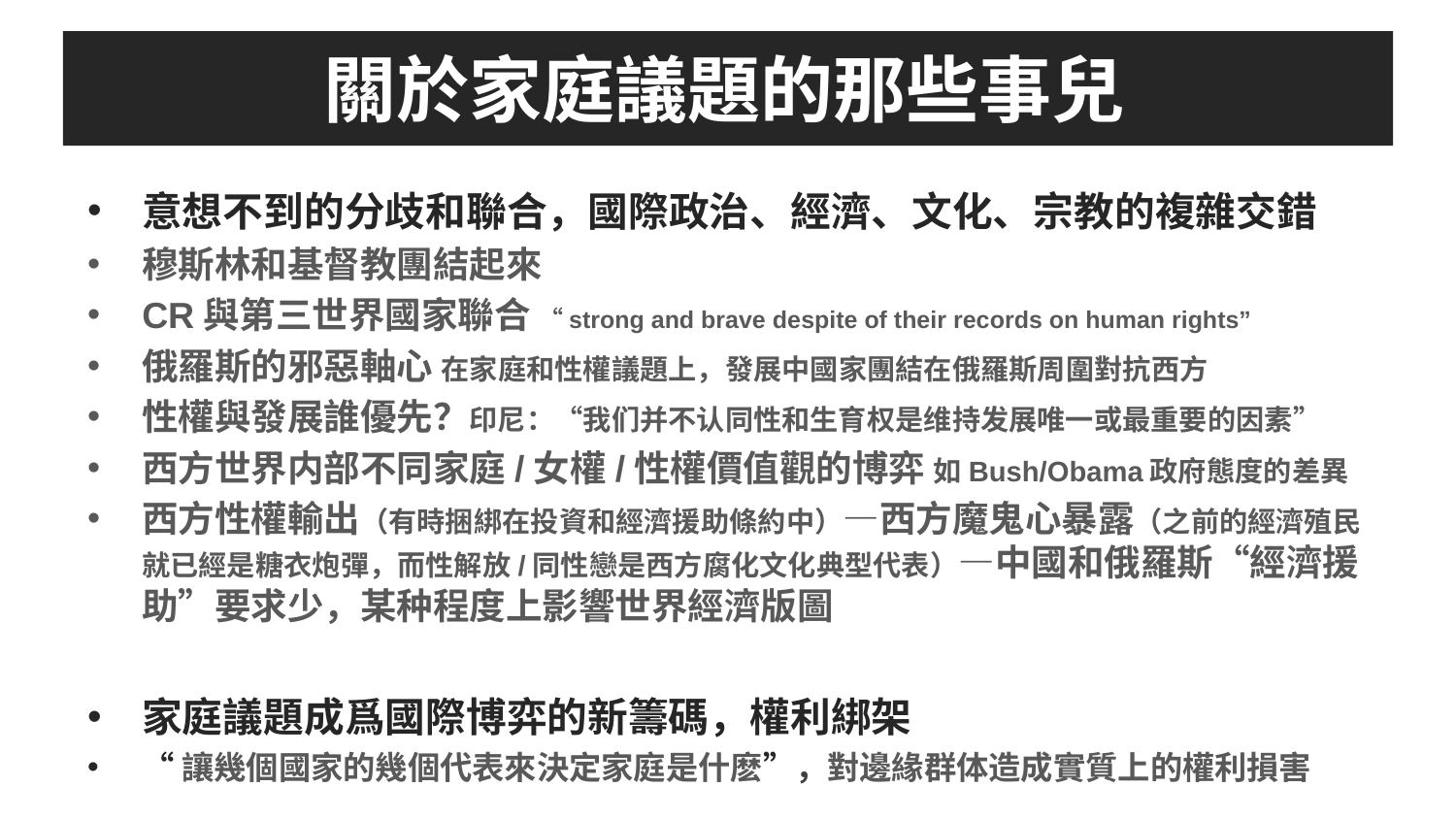

# 關於家庭議題的那些事兒

意想不到的分歧和聯合，國際政治、經濟、文化、宗教的複雜交錯
穆斯林和基督教團結起來
CR與第三世界國家聯合 “strong and brave despite of their records on human rights”
俄羅斯的邪惡軸心 在家庭和性權議題上，發展中國家團結在俄羅斯周圍對抗西方
性權與發展誰優先？印尼：“我们并不认同性和生育权是维持发展唯一或最重要的因素”
西方世界内部不同家庭/女權/性權價值觀的博弈 如Bush/Obama政府態度的差異
西方性權輸出（有時捆綁在投資和經濟援助條約中）—西方魔鬼心暴露（之前的經濟殖民就已經是糖衣炮彈，而性解放/同性戀是西方腐化文化典型代表）—中國和俄羅斯“經濟援助”要求少，某种程度上影響世界經濟版圖

家庭議題成爲國際博弈的新籌碼，權利綁架
“讓幾個國家的幾個代表來決定家庭是什麽”，對邊緣群体造成實質上的權利損害